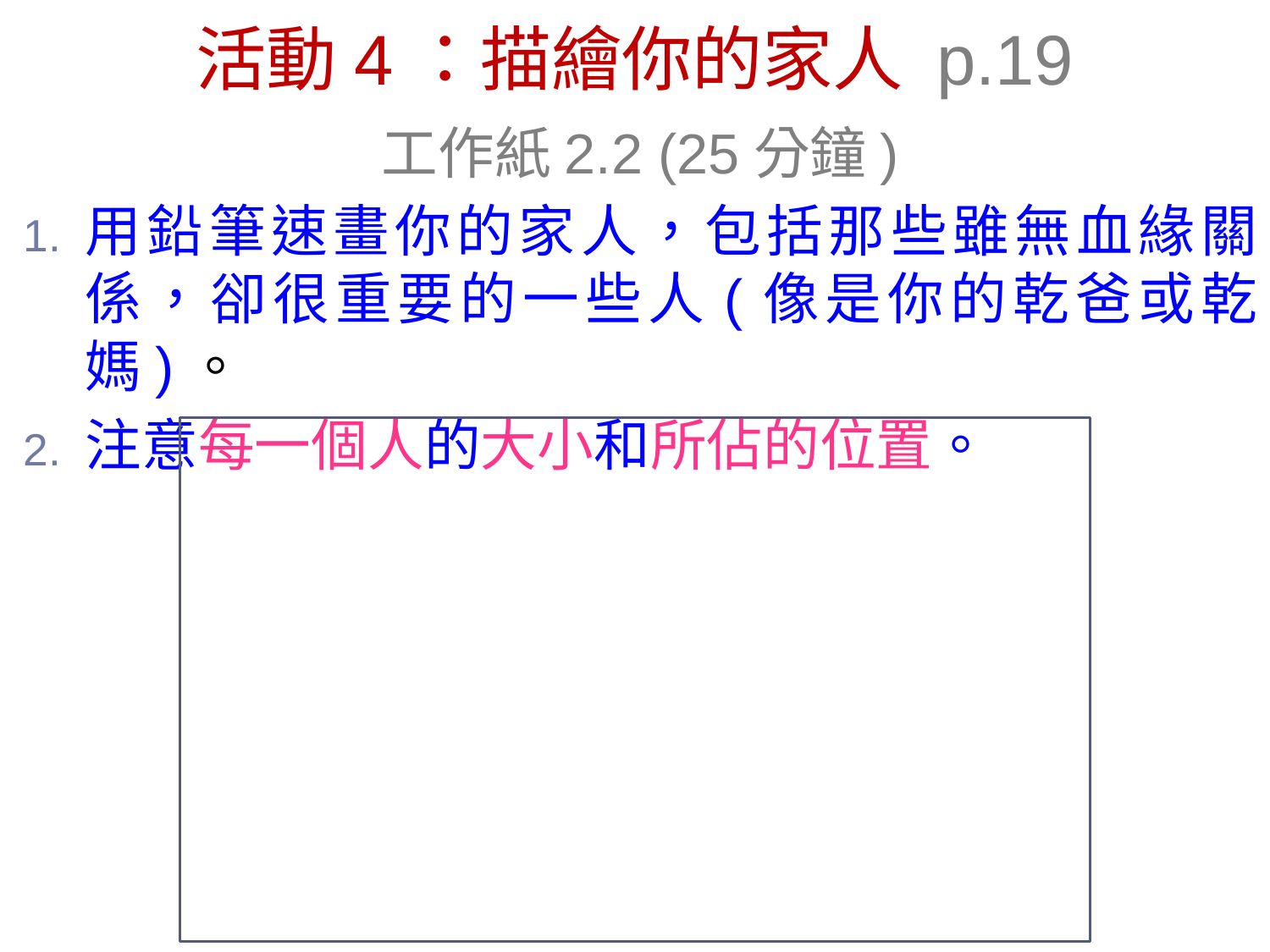

# 活動4：描繪你的家人 p.19
工作紙2.2 (25分鐘)
用鉛筆速畫你的家人，包括那些雖無血緣關係，卻很重要的一些人(像是你的乾爸或乾媽)。
注意每一個人的大小和所佔的位置。